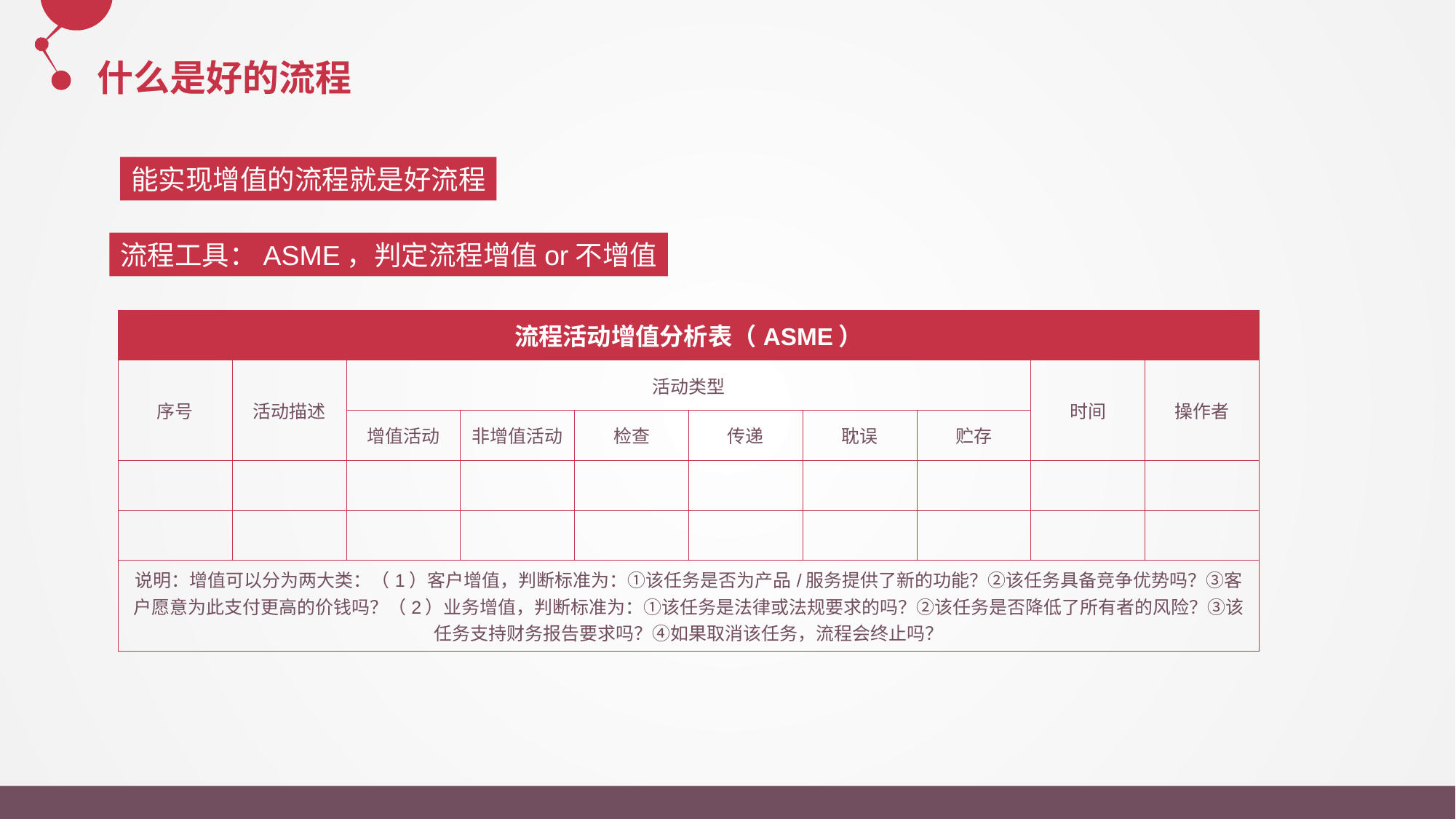

什么是好的流程
能实现增值的流程就是好流程
流程工具：ASME，判定流程增值or不增值
| 流程活动增值分析表（ASME） |  |  |  |  |  |  |  |  |  |
| --- | --- | --- | --- | --- | --- | --- | --- | --- | --- |
| 序号 | 活动描述 | 活动类型 |  |  |  |  |  | 时间 | 操作者 |
|  |  | 增值活动 | 非增值活动 | 检查 | 传递 | 耽误 | 贮存 |  |  |
|  |  |  |  |  |  |  |  |  |  |
|  |  |  |  |  |  |  |  |  |  |
| 说明：增值可以分为两大类：（1）客户增值，判断标准为：①该任务是否为产品/服务提供了新的功能？②该任务具备竞争优势吗？③客户愿意为此支付更高的价钱吗？（2）业务增值，判断标准为：①该任务是法律或法规要求的吗？②该任务是否降低了所有者的风险？③该任务支持财务报告要求吗？④如果取消该任务，流程会终止吗？ |  |  |  |  |  |  |  |  |  |